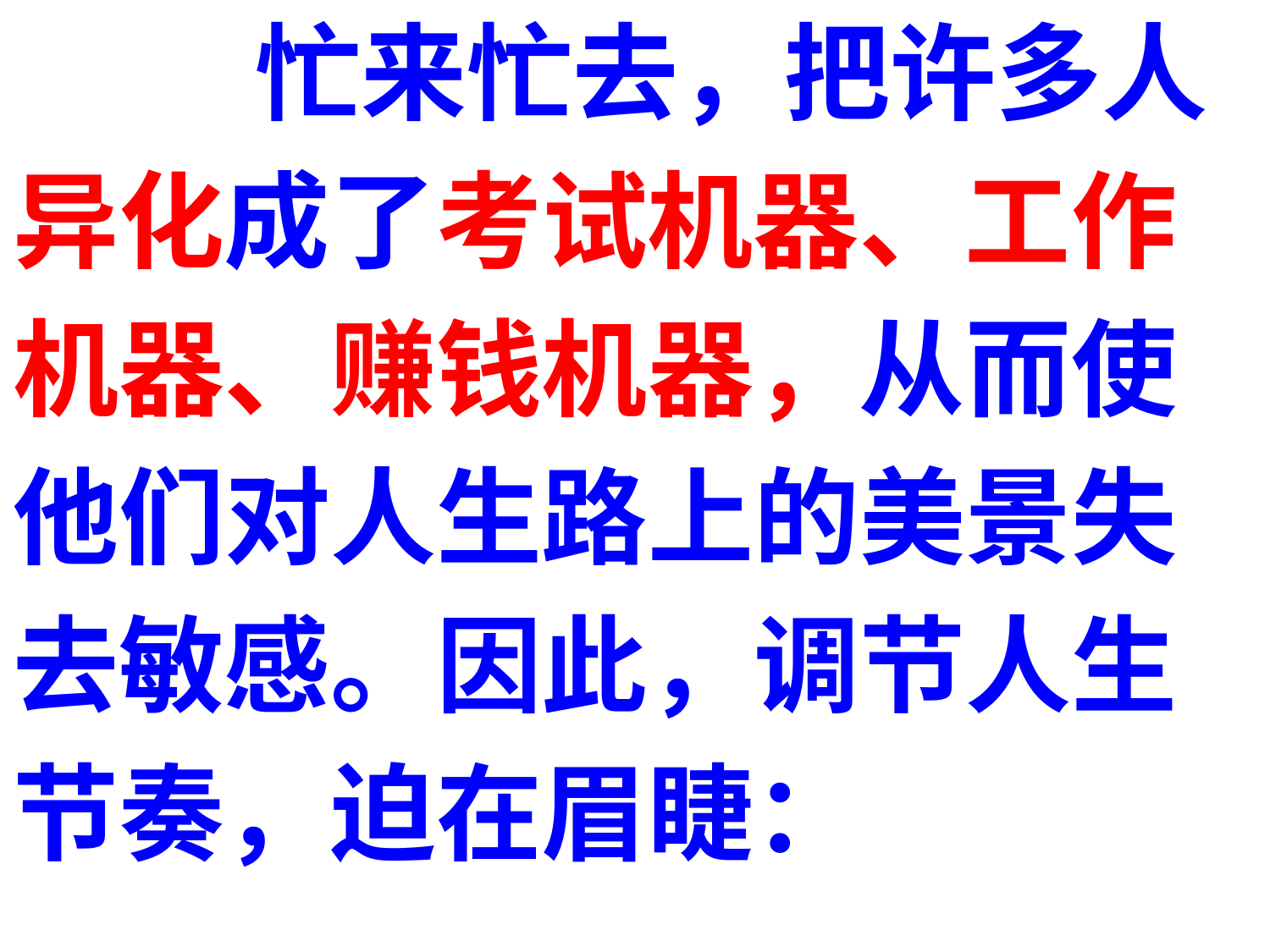

忙来忙去，把许多人
异化成了考试机器、工作
机器、赚钱机器，从而使
他们对人生路上的美景失
去敏感。因此，调节人生
节奏，迫在眉睫：